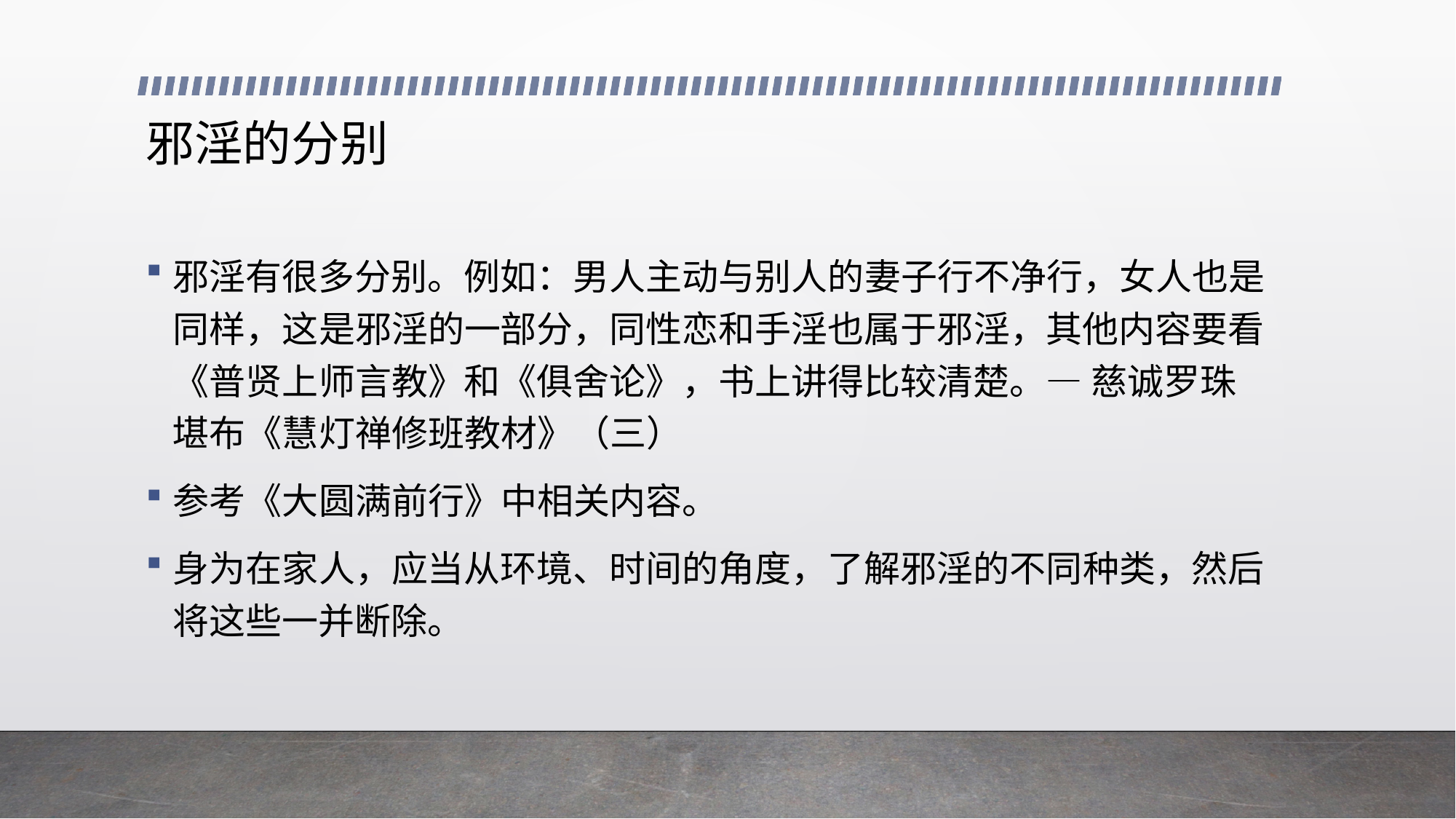

# 邪淫的分别
邪淫有很多分别。例如：男人主动与别人的妻子行不净行，女人也是同样，这是邪淫的一部分，同性恋和手淫也属于邪淫，其他内容要看《普贤上师言教》和《俱舍论》，书上讲得比较清楚。— 慈诚罗珠堪布《慧灯禅修班教材》（三）
参考《大圆满前行》中相关内容。
身为在家人，应当从环境、时间的角度，了解邪淫的不同种类，然后将这些一并断除。